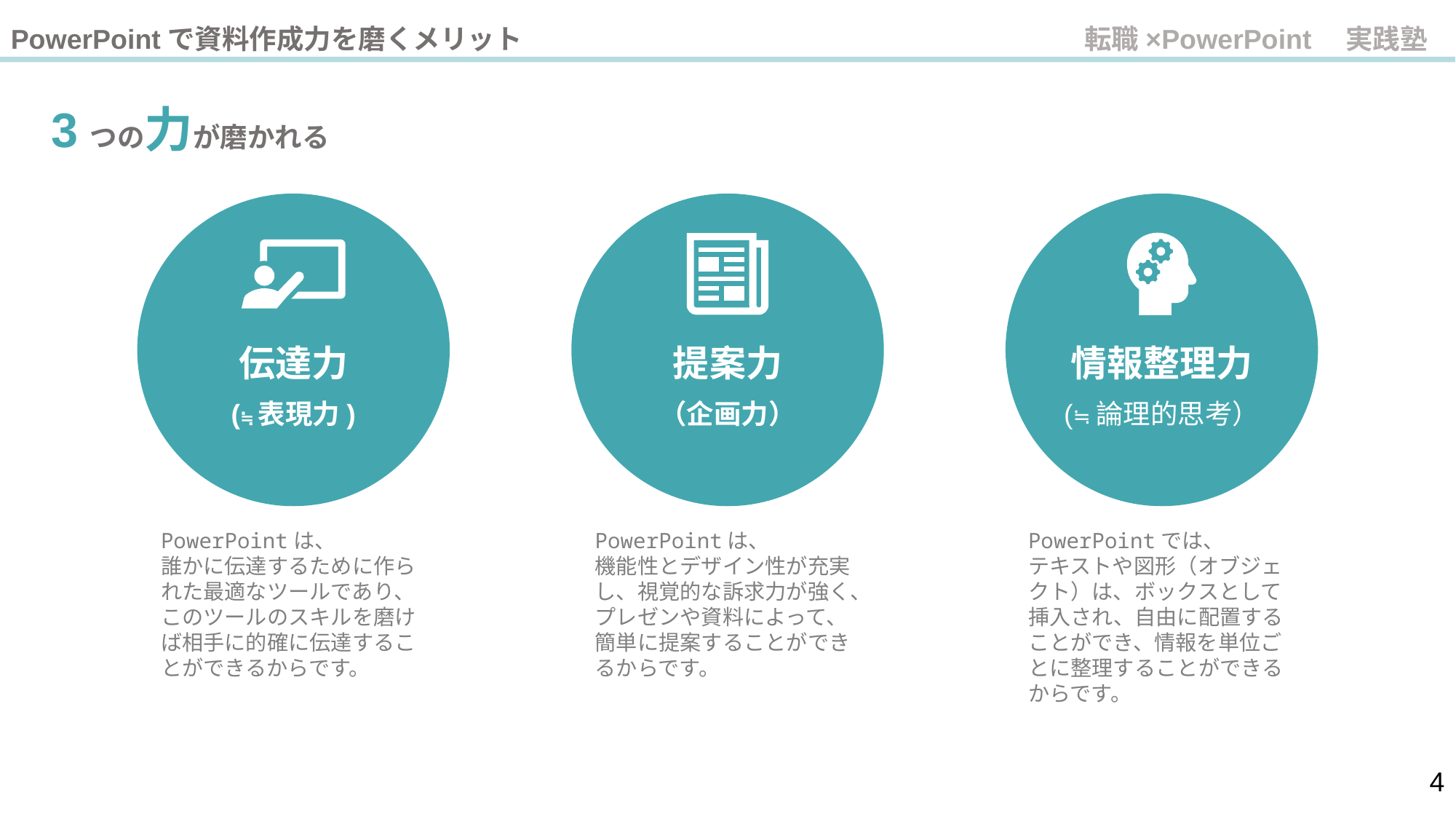

PowerPointで資料作成力を磨くメリット
転職×PowerPoint　実践塾
3つの力が磨かれる
伝達力
(≒表現力)
提案力
（企画力）
情報整理力
(≒論理的思考）

PowerPointは、
誰かに伝達するために作られた最適なツールであり、
このツールのスキルを磨けば相手に的確に伝達することができるからです。
PowerPointは、
機能性とデザイン性が充実し、視覚的な訴求力が強く、
プレゼンや資料によって、
簡単に提案することができるからです。
PowerPointでは、
テキストや図形（オブジェクト）は、ボックスとして挿入され、自由に配置することができ、情報を単位ごとに整理することができるからです。

4